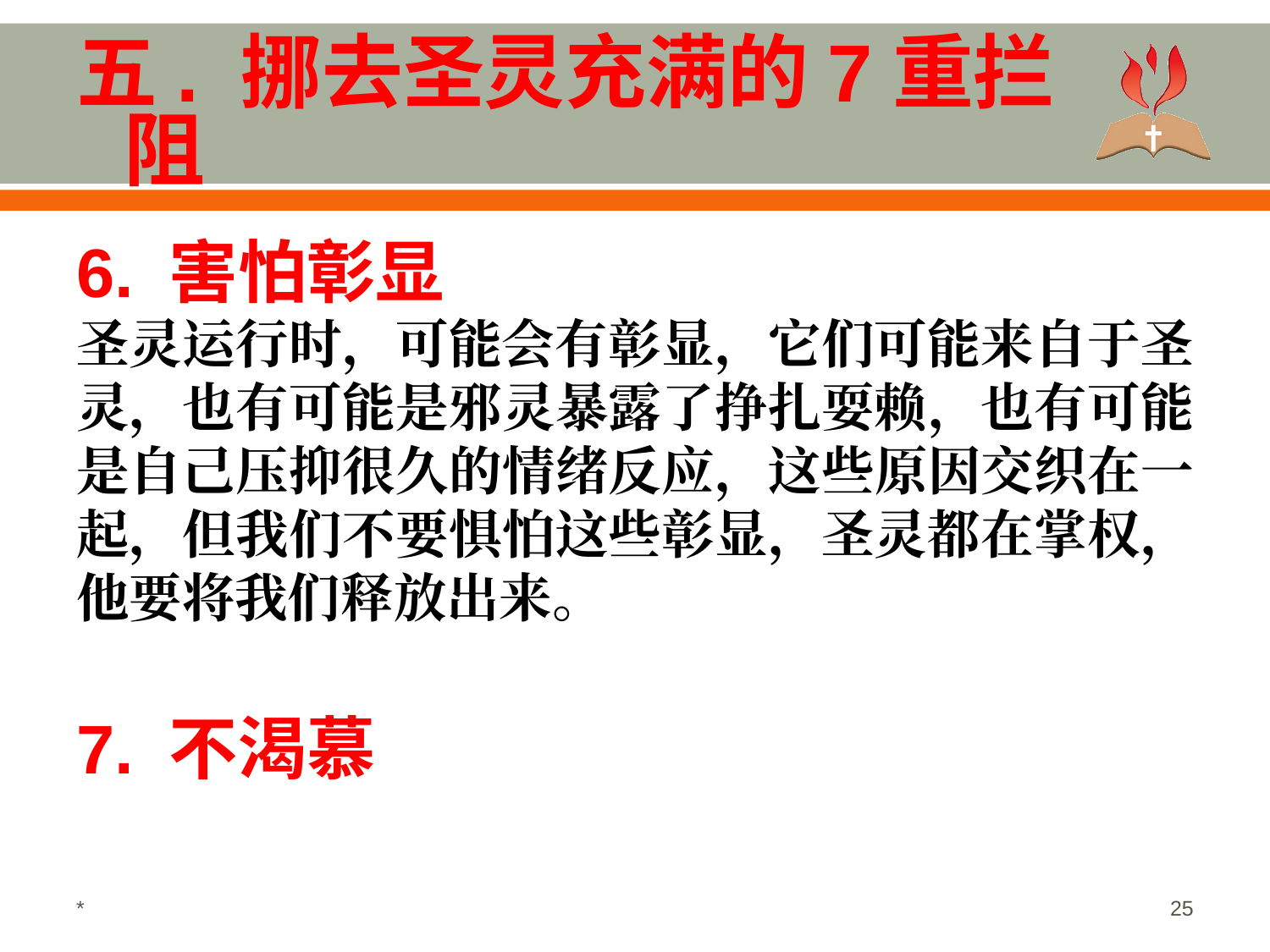

五. 挪去圣灵充满的7重拦阻
6. 害怕彰显
圣灵运行时，可能会有彰显，它们可能来自于圣灵，也有可能是邪灵暴露了挣扎耍赖，也有可能是自己压抑很久的情绪反应，这些原因交织在一起，但我们不要惧怕这些彰显，圣灵都在掌权，他要将我们释放出来。

7. 不渴慕

*
25